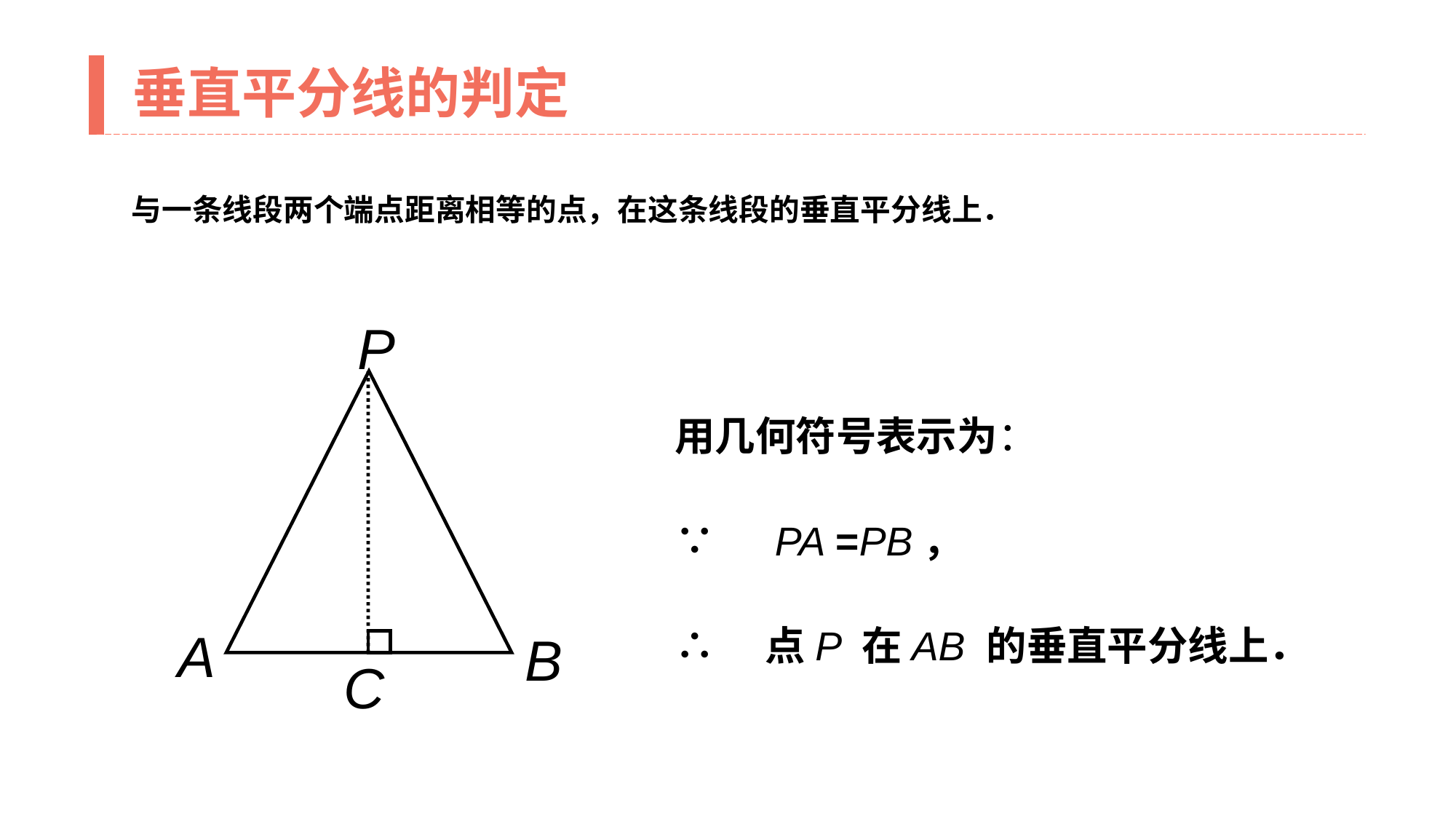

垂直平分线的判定
　与一条线段两个端点距离相等的点，在这条线段的垂直平分线上．
P

A
B

C
用几何符号表示为：
∵　PA =PB，
∴　点P 在AB 的垂直平分线上．